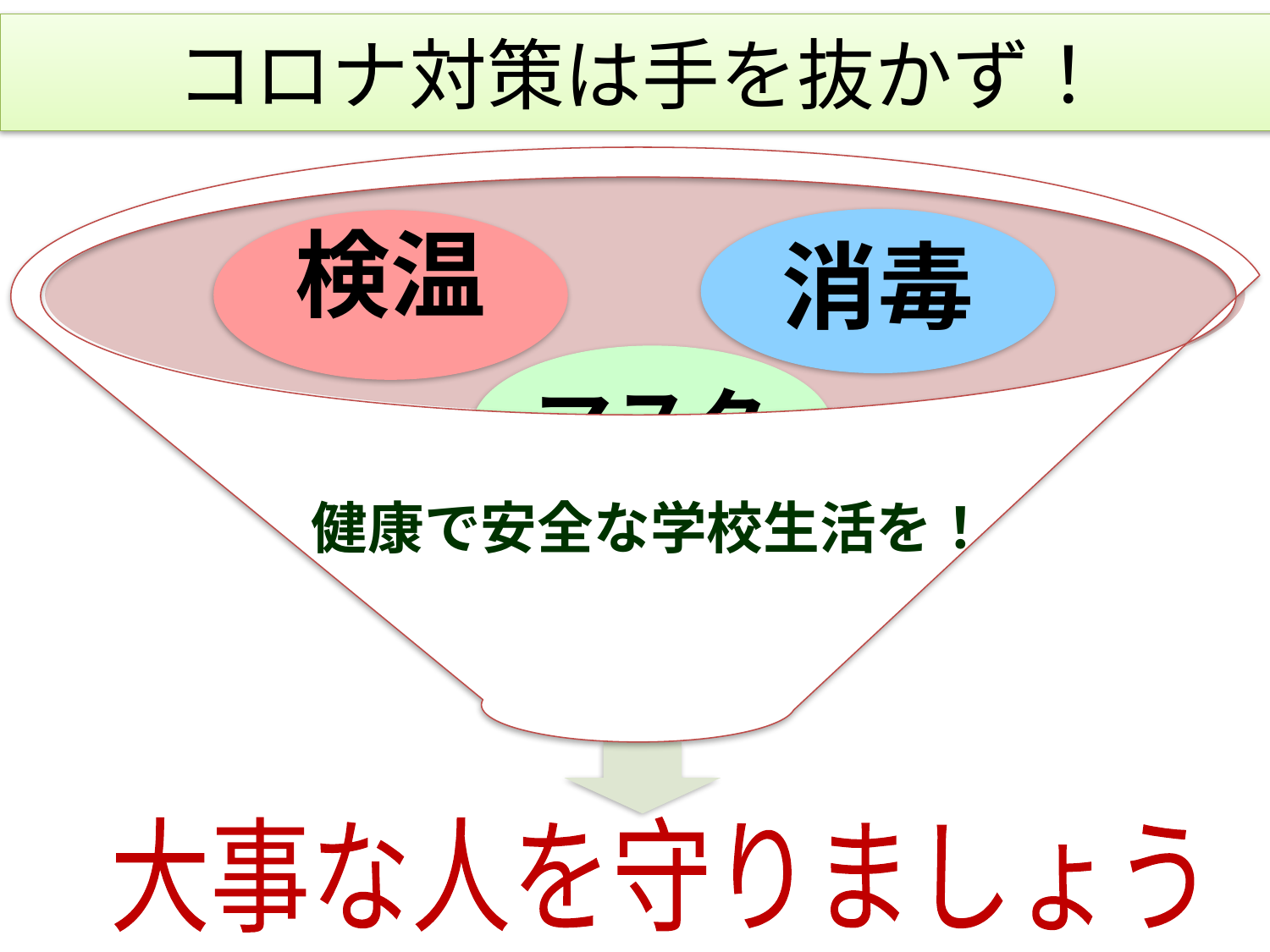

# コロナ対策は手を抜かず！

消毒
検温

マスク
健康で安全な学校生活を！
三密を避ける

大事な人を守りましょう